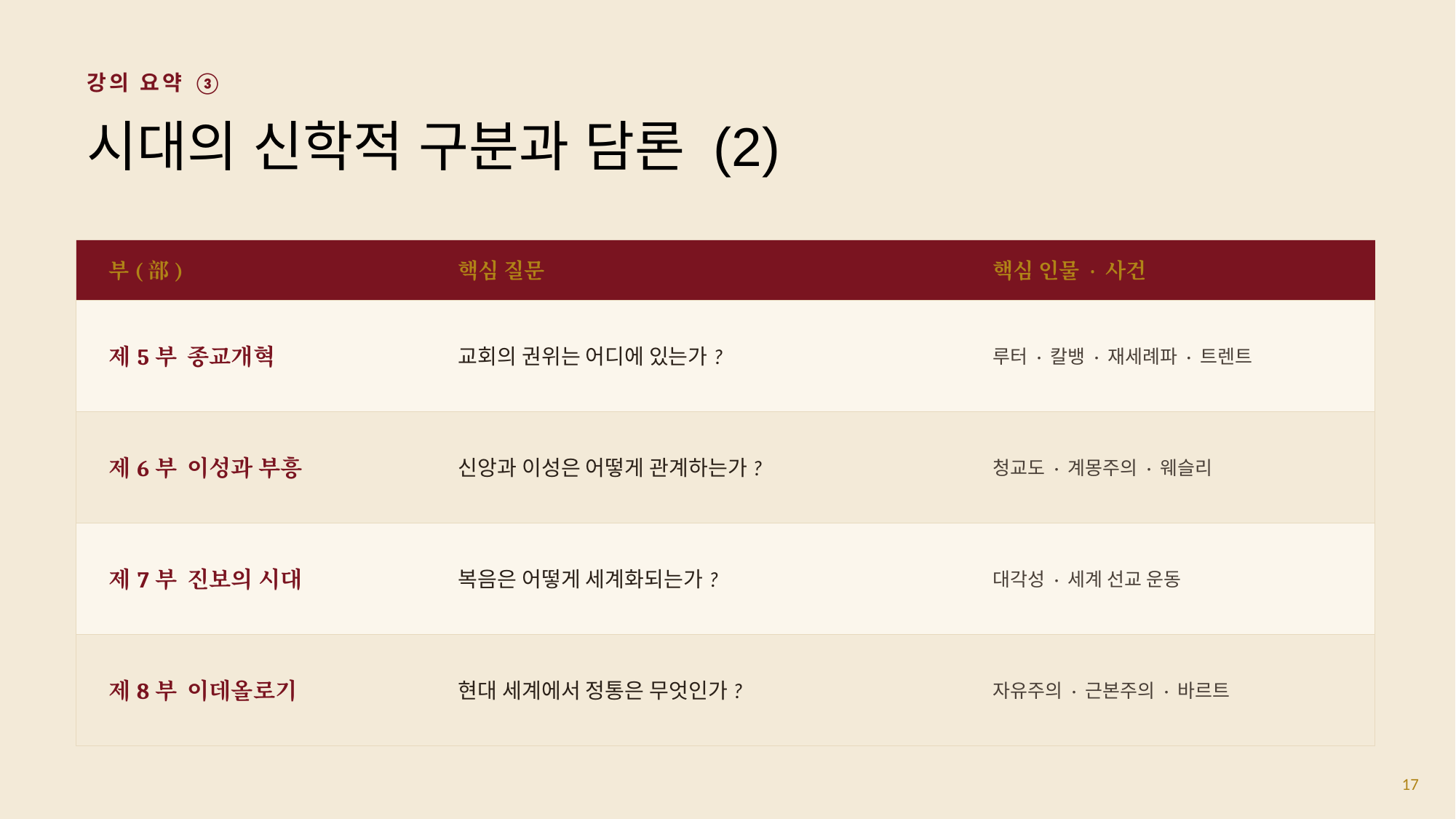

강의 요약 ③
시대의 신학적 구분과 담론 (2)

부(部)
핵심 질문
핵심 인물 · 사건

제5부  종교개혁
교회의 권위는 어디에 있는가?
루터 · 칼뱅 · 재세례파 · 트렌트

제6부  이성과 부흥
신앙과 이성은 어떻게 관계하는가?
청교도 · 계몽주의 · 웨슬리

제7부  진보의 시대
복음은 어떻게 세계화되는가?
대각성 · 세계 선교 운동

제8부  이데올로기
현대 세계에서 정통은 무엇인가?
자유주의 · 근본주의 · 바르트
17